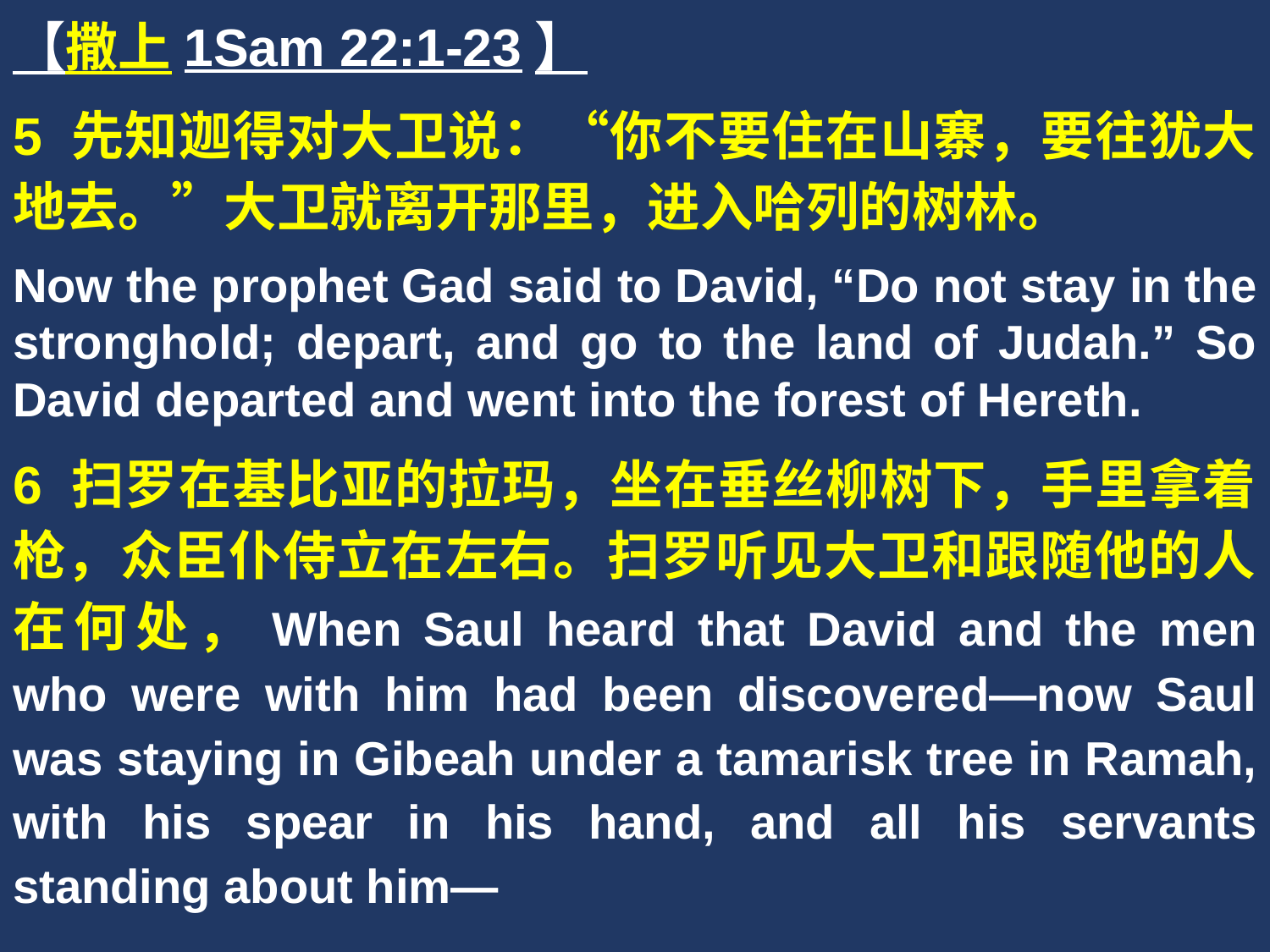

【撒上1Sam 22:1-23】
5 先知迦得对大卫说：“你不要住在山寨，要往犹大地去。”大卫就离开那里，进入哈列的树林。
Now the prophet Gad said to David, “Do not stay in the stronghold; depart, and go to the land of Judah.” So David departed and went into the forest of Hereth.
6 扫罗在基比亚的拉玛，坐在垂丝柳树下，手里拿着枪，众臣仆侍立在左右。扫罗听见大卫和跟随他的人在何处，When Saul heard that David and the men who were with him had been discovered—now Saul was staying in Gibeah under a tamarisk tree in Ramah, with his spear in his hand, and all his servants standing about him—